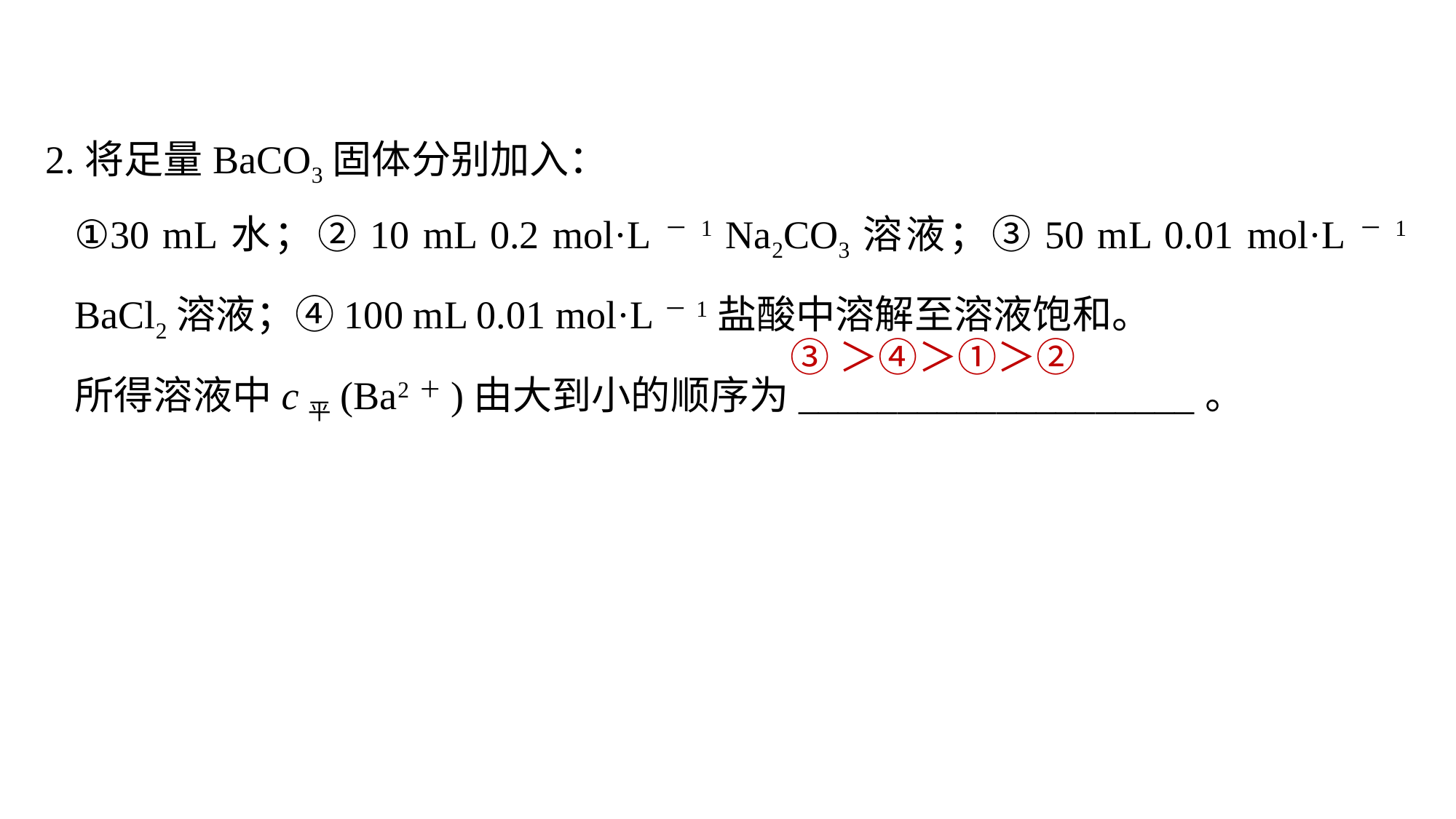

2.将足量BaCO3固体分别加入：
①30 mL水；②10 mL 0.2 mol·L－1 Na2CO3溶液；③50 mL 0.01 mol·L－1 BaCl2溶液；④100 mL 0.01 mol·L－1盐酸中溶解至溶液饱和。
所得溶液中c平(Ba2＋)由大到小的顺序为____________________。
③＞④＞①＞②